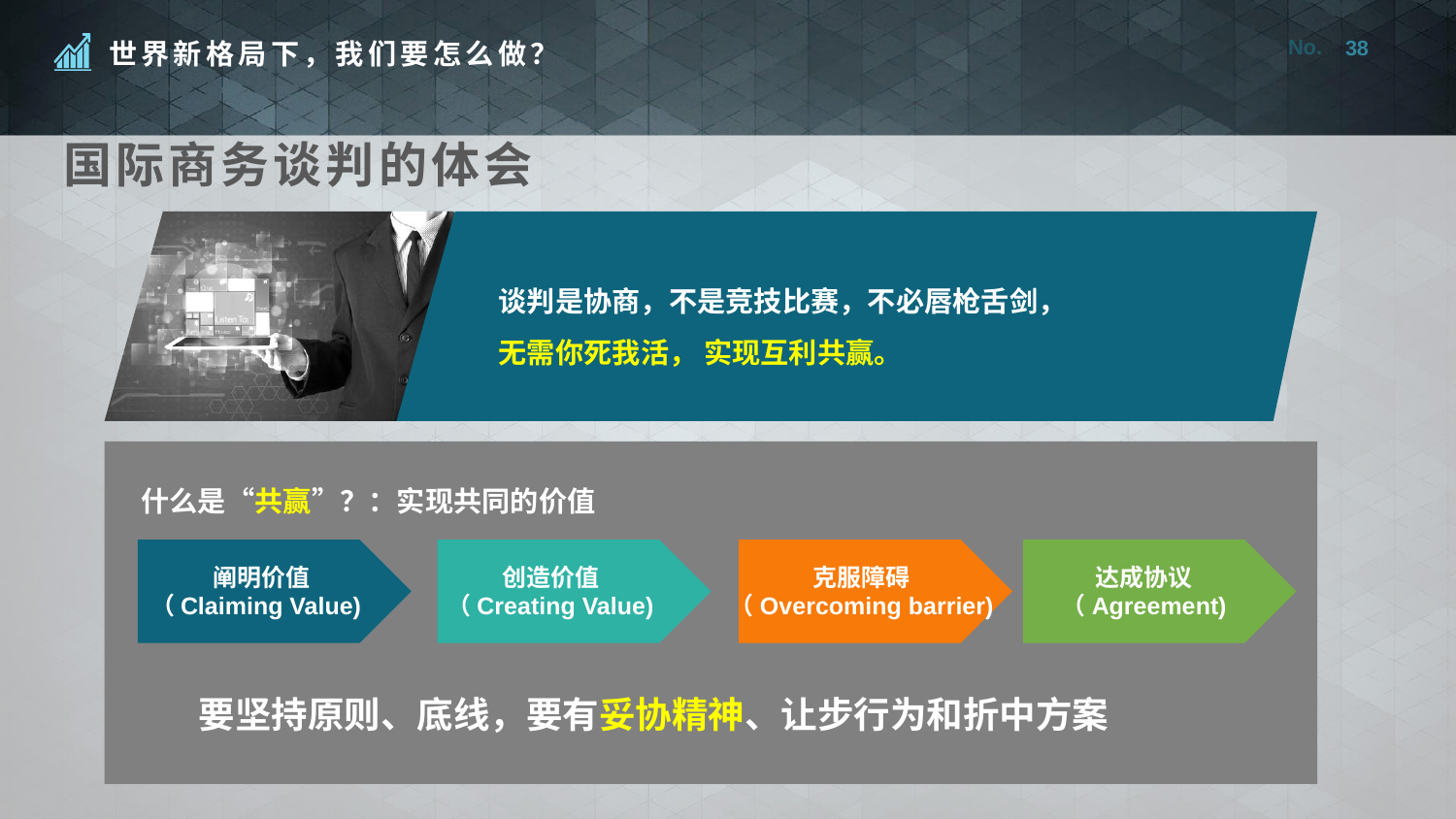

38
国际商务谈判的体会

谈判是协商，不是竞技比赛，不必唇枪舌剑，
无需你死我活， 实现互利共赢。

什么是“共赢”？：实现共同的价值

要坚持原则、底线，要有妥协精神、让步行为和折中方案

 阐明价值
（Claiming Value)
创造价值
（Creating Value)
克服障碍
（Overcoming barrier)
达成协议
（Agreement)